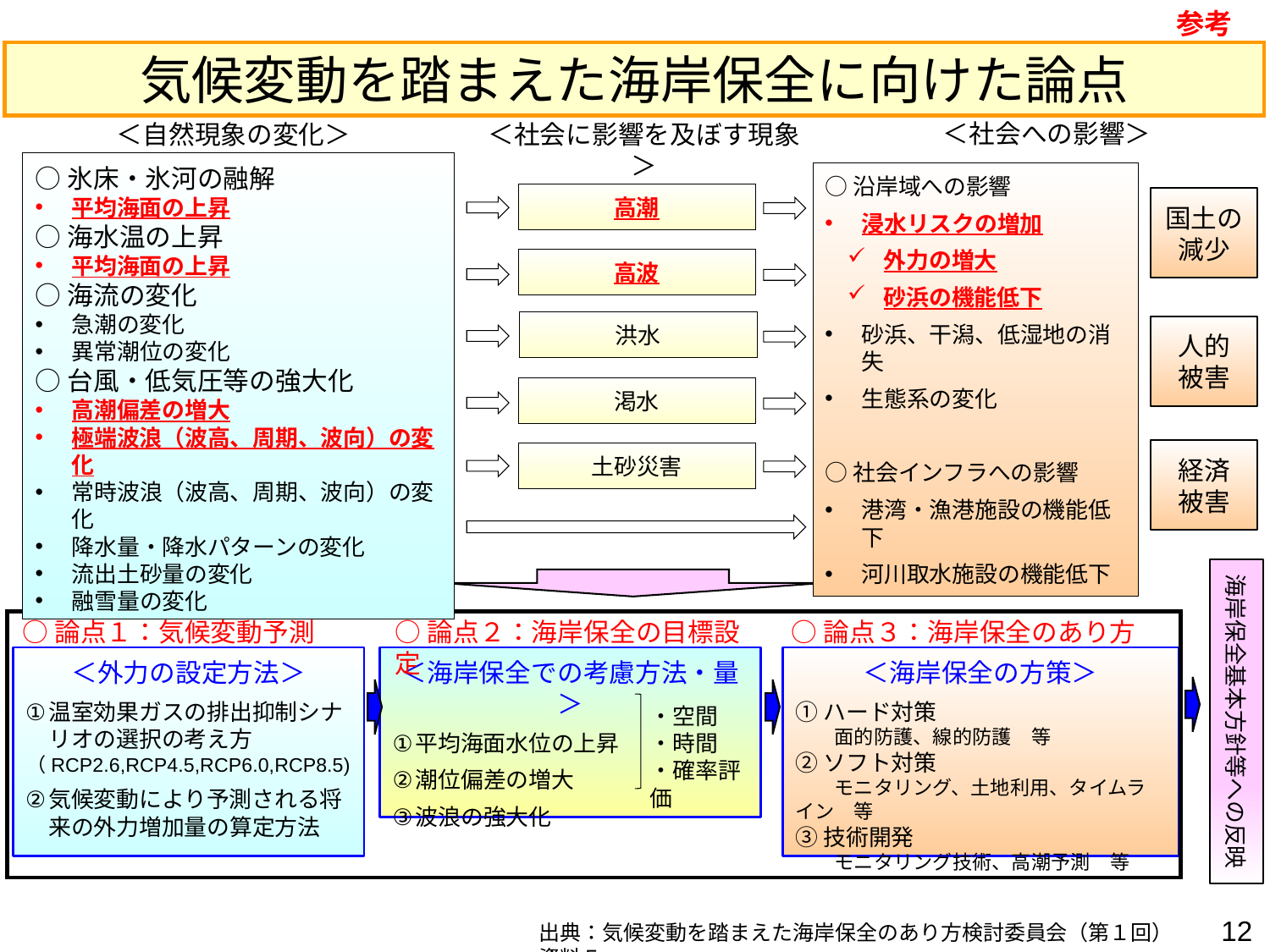

参考
気候変動を踏まえた海岸保全に向けた論点
＜社会への影響＞
＜自然現象の変化＞
＜社会に影響を及ぼす現象＞
○氷床・氷河の融解
平均海面の上昇
○海水温の上昇
平均海面の上昇
○海流の変化
急潮の変化
異常潮位の変化
○台風・低気圧等の強大化
高潮偏差の増大
極端波浪（波高、周期、波向）の変化
常時波浪（波高、周期、波向）の変化
降水量・降水パターンの変化
流出土砂量の変化
融雪量の変化
○沿岸域への影響
浸水リスクの増加
外力の増大
砂浜の機能低下
砂浜、干潟、低湿地の消失
生態系の変化

○社会インフラへの影響
港湾・漁港施設の機能低下
河川取水施設の機能低下
高潮
国土の減少

高波

洪水
人的
被害

渇水

経済
被害
土砂災害

海岸保全基本方針等への反映

○論点１：気候変動予測
○論点２：海岸保全の目標設定
○論点３：海岸保全のあり方

＜海岸保全での考慮方法・量＞
平均海面水位の上昇
潮位偏差の増大
波浪の強大化
＜外力の設定方法＞
温室効果ガスの排出抑制シナリオの選択の考え方
（RCP2.6,RCP4.5,RCP6.0,RCP8.5)
気候変動により予測される将来の外力増加量の算定方法
＜海岸保全の方策＞
①ハード対策
　　面的防護、線的防護　等
②ソフト対策
　　モニタリング、土地利用、タイムライン　等
③技術開発
　　モニタリング技術、高潮予測　等

・空間
・時間
・確率評価
12
出典：気候変動を踏まえた海岸保全のあり方検討委員会（第１回）　資料５